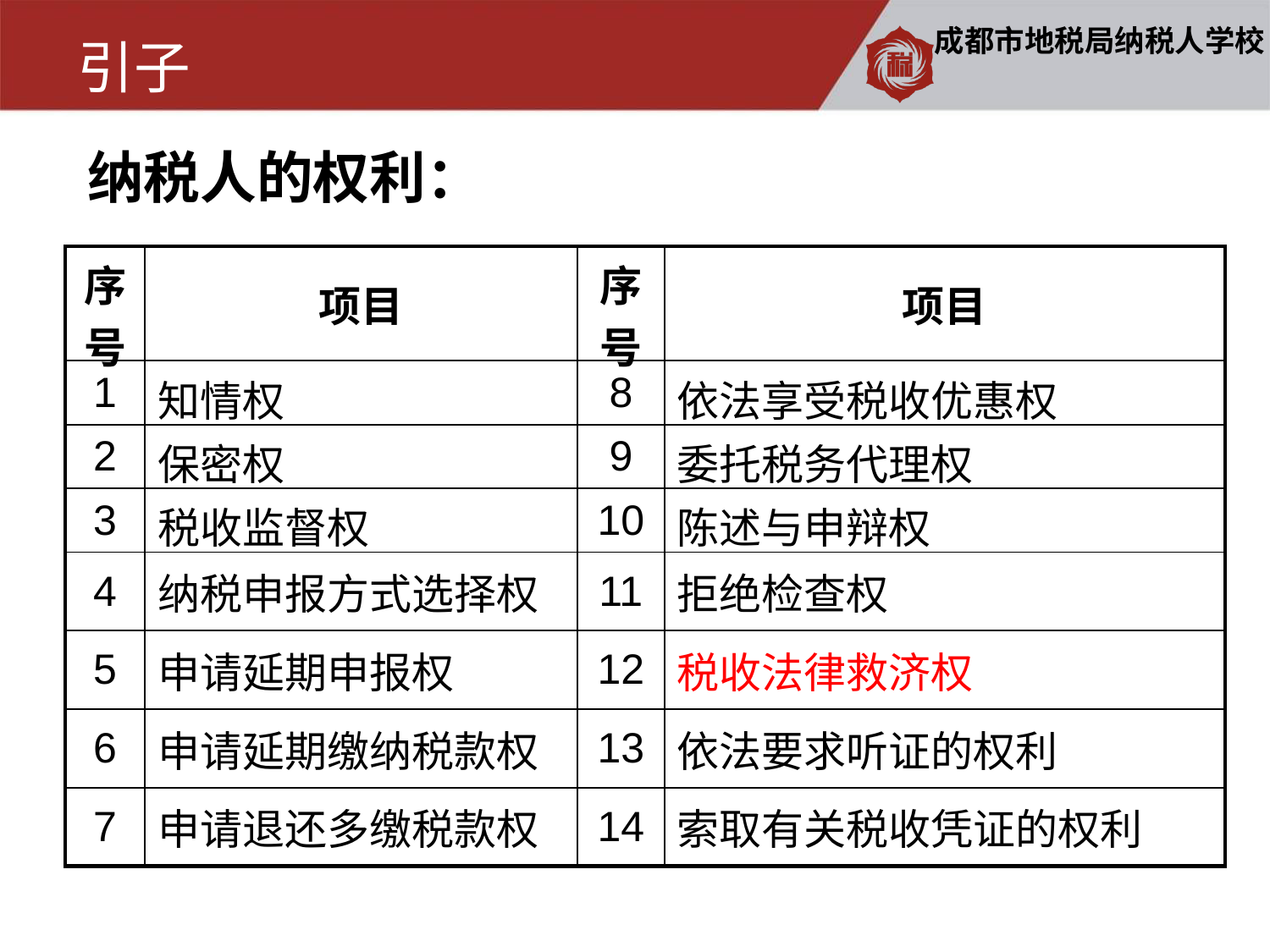

引子
纳税人的权利：
| 序号 | 项目 | 序号 | 项目 |
| --- | --- | --- | --- |
| 1 | 知情权 | 8 | 依法享受税收优惠权 |
| 2 | 保密权 | 9 | 委托税务代理权 |
| 3 | 税收监督权 | 10 | 陈述与申辩权 |
| 4 | 纳税申报方式选择权 | 11 | 拒绝检查权 |
| 5 | 申请延期申报权 | 12 | 税收法律救济权 |
| 6 | 申请延期缴纳税款权 | 13 | 依法要求听证的权利 |
| 7 | 申请退还多缴税款权 | 14 | 索取有关税收凭证的权利 |